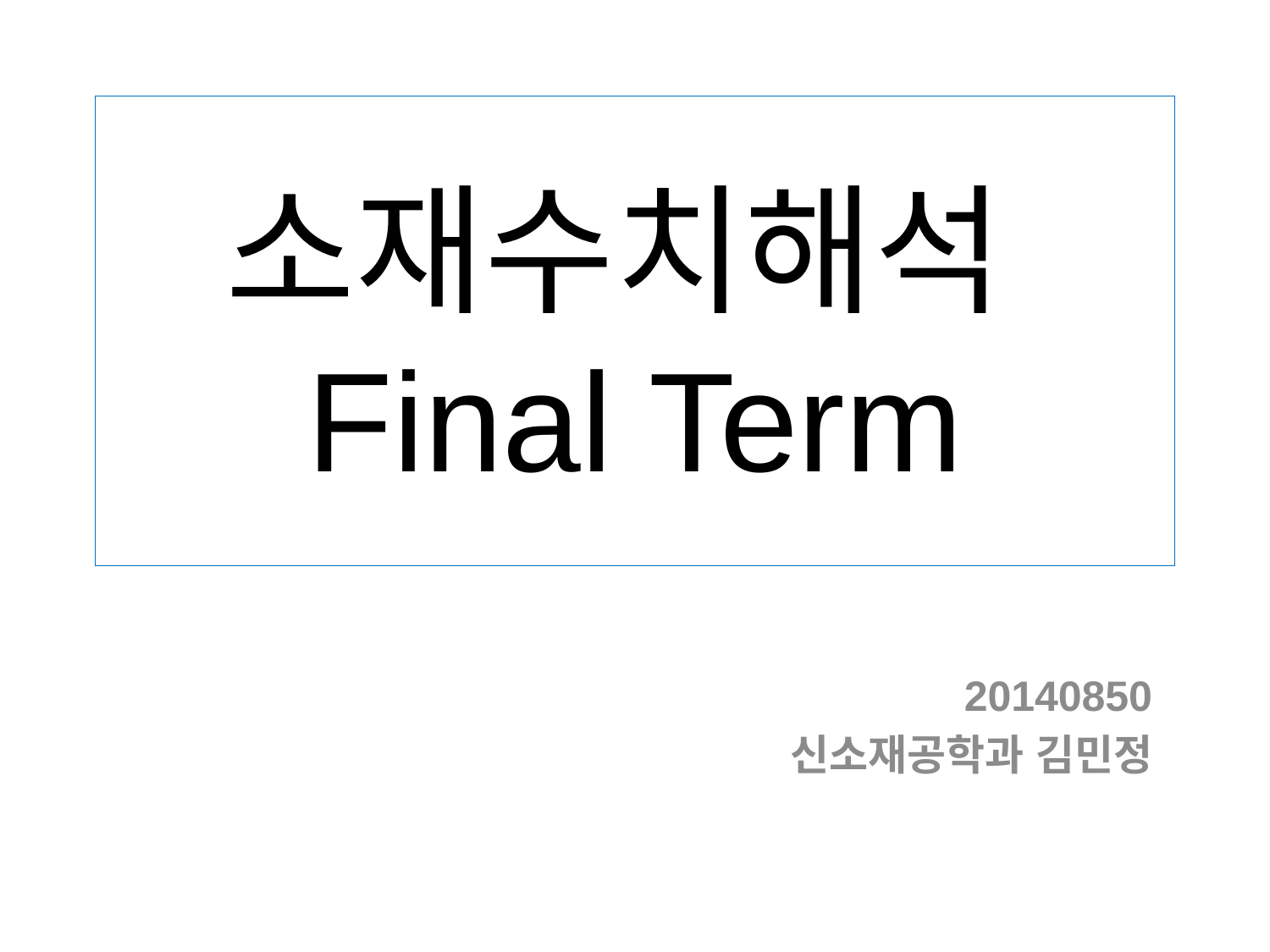

# 소재수치해석 Final Term
20140850
신소재공학과 김민정